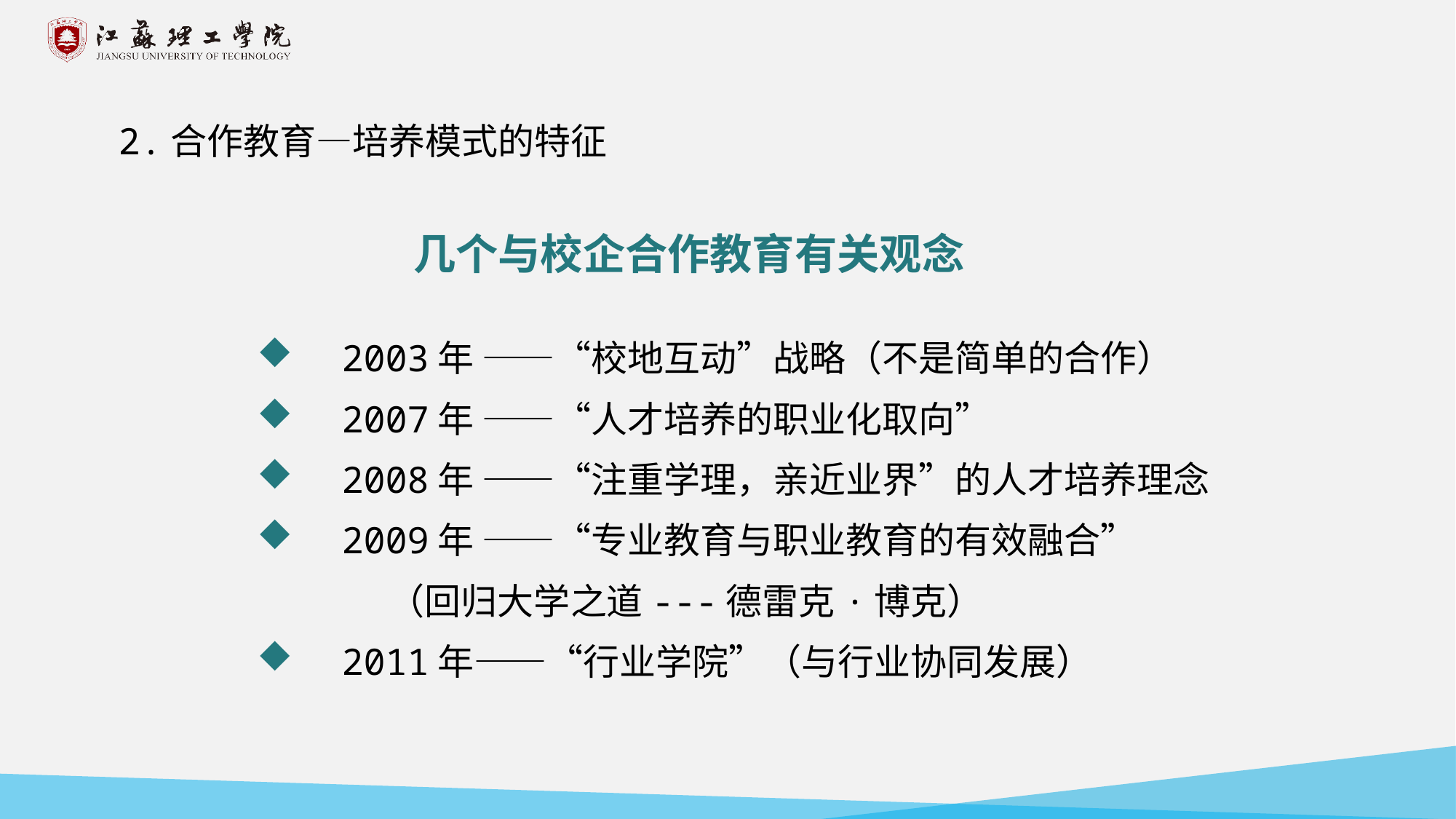

2.合作教育—培养模式的特征
几个与校企合作教育有关观念
  2003年 ——“校地互动”战略（不是简单的合作）
  2007年 ——“人才培养的职业化取向”
  2008年 ——“注重学理，亲近业界”的人才培养理念
  2009年 ——“专业教育与职业教育的有效融合”
               （回归大学之道---德雷克·博克）
  2011年——“行业学院”（与行业协同发展）